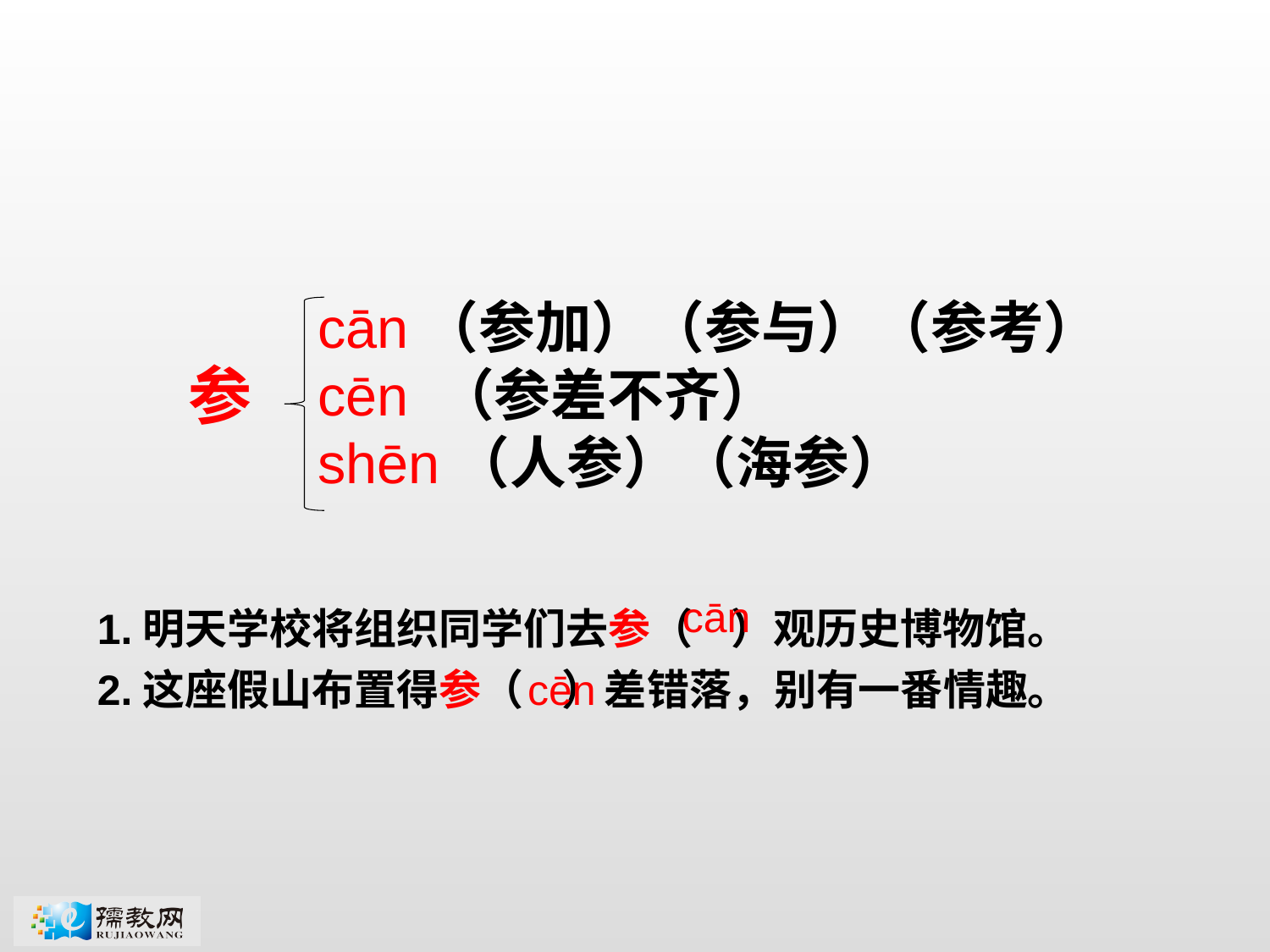

cān（参加）（参与）（参考）
   cēn （参差不齐）
   shēn（人参）（海参）

参
cān
1.明天学校将组织同学们去参（    ）观历史博物馆。
2.这座假山布置得参（    ）差错落，别有一番情趣。
cēn